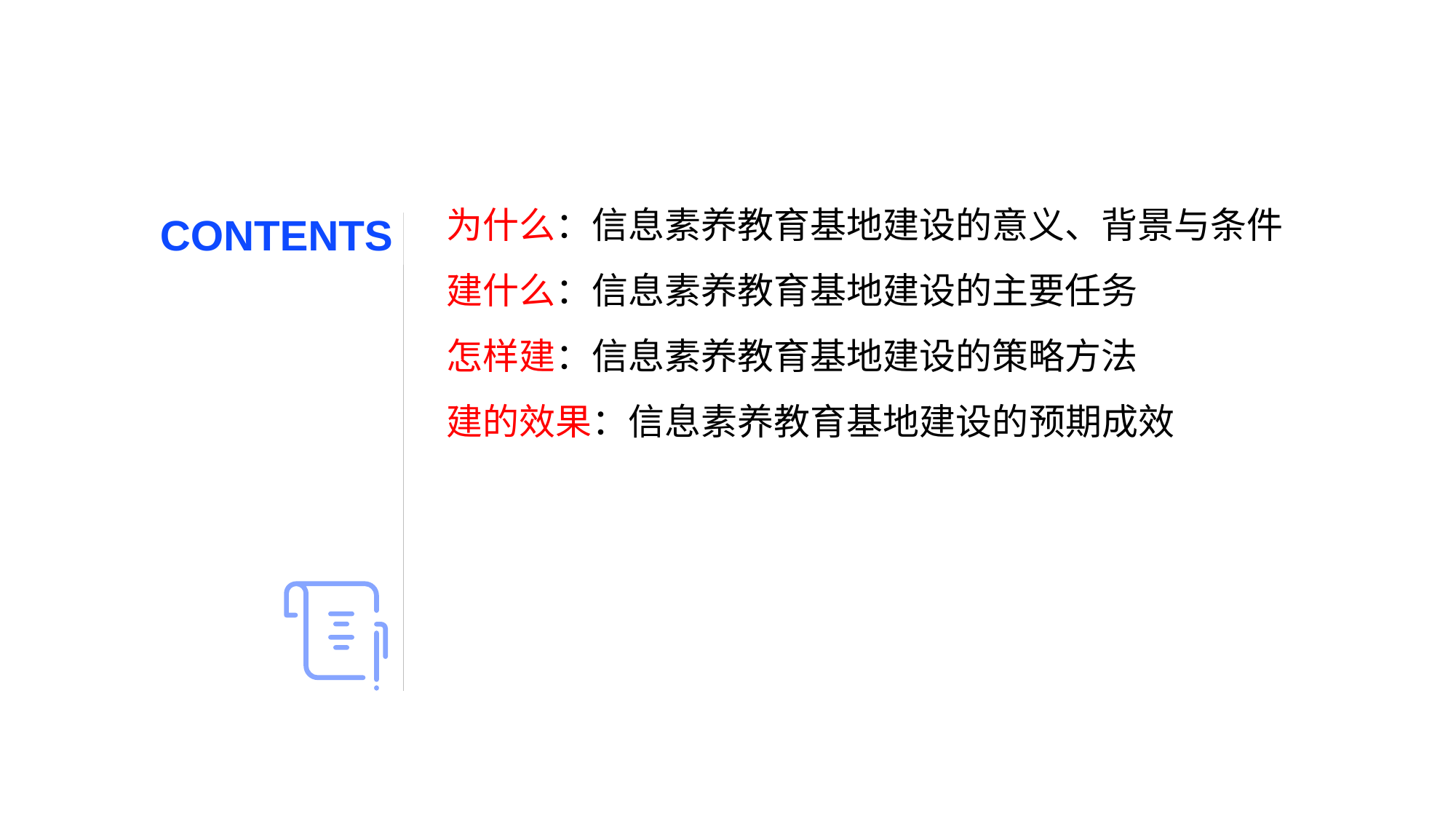

为什么：信息素养教育基地建设的意义、背景与条件
建什么：信息素养教育基地建设的主要任务
怎样建：信息素养教育基地建设的策略方法
建的效果：信息素养教育基地建设的预期成效
CONTENTS